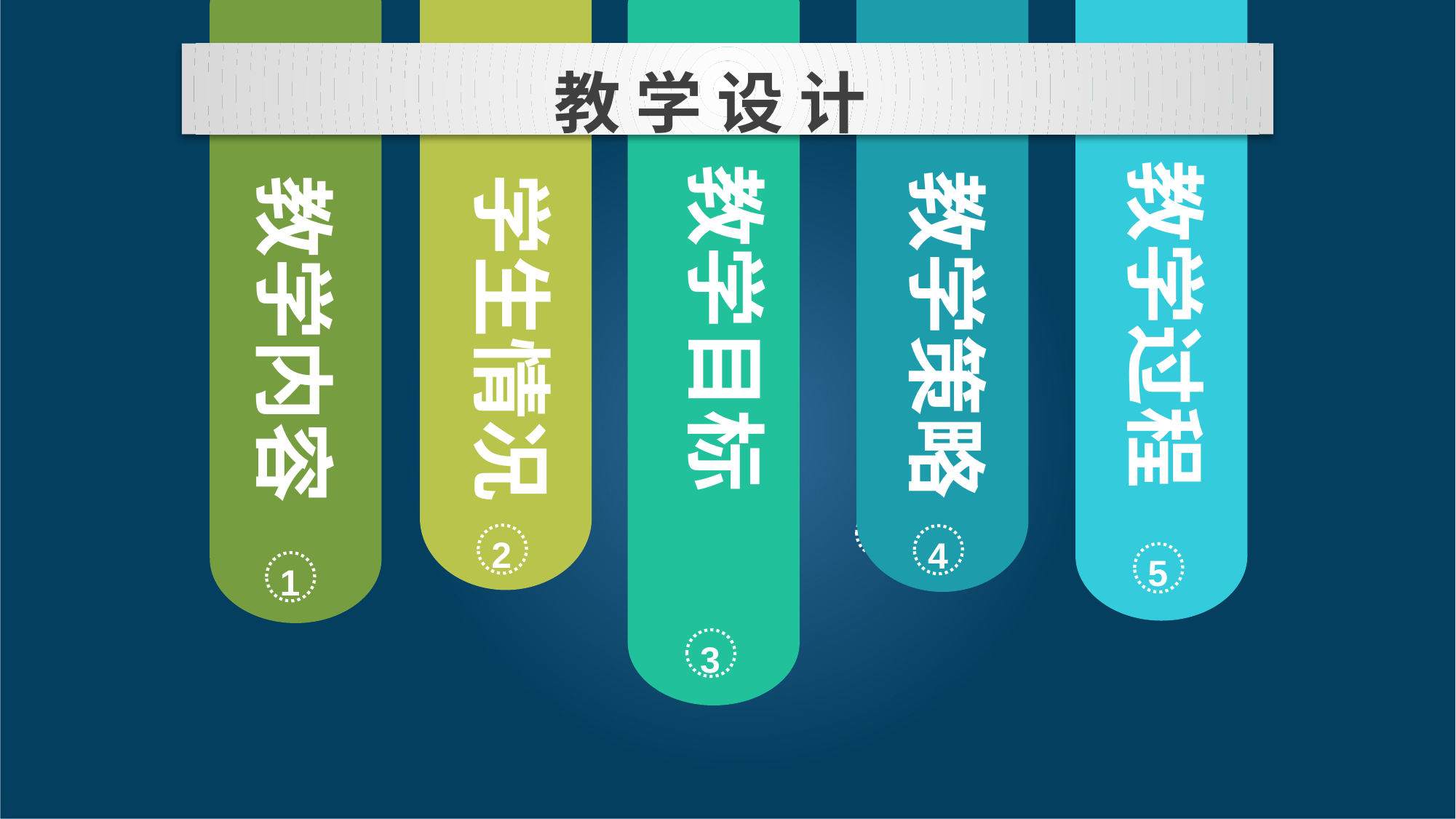

教学策略

教学过程
5

学生情况
2

教学内容
1

教学目标
4

3

教 学 设 计

4